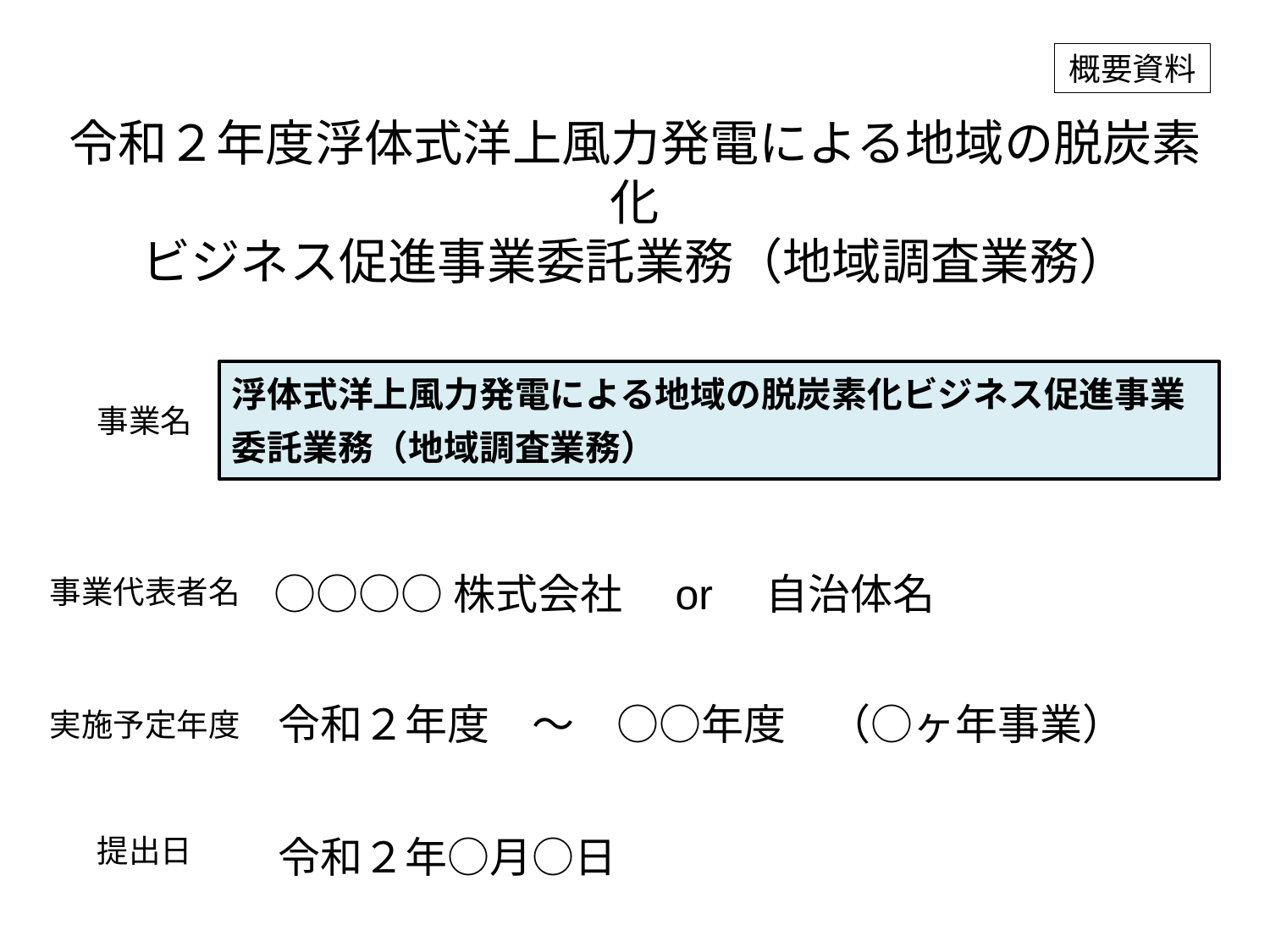

概要資料
# 令和２年度浮体式洋上風力発電による地域の脱炭素化 ビジネス促進事業委託業務（地域調査業務）
浮体式洋上風力発電による地域の脱炭素化ビジネス促進事業
委託業務（地域調査業務）
事業名
○○○○株式会社　or　自治体名
事業代表者名
令和２年度　～　○○年度　（○ヶ年事業）
実施予定年度

提出日
令和２年○月○日